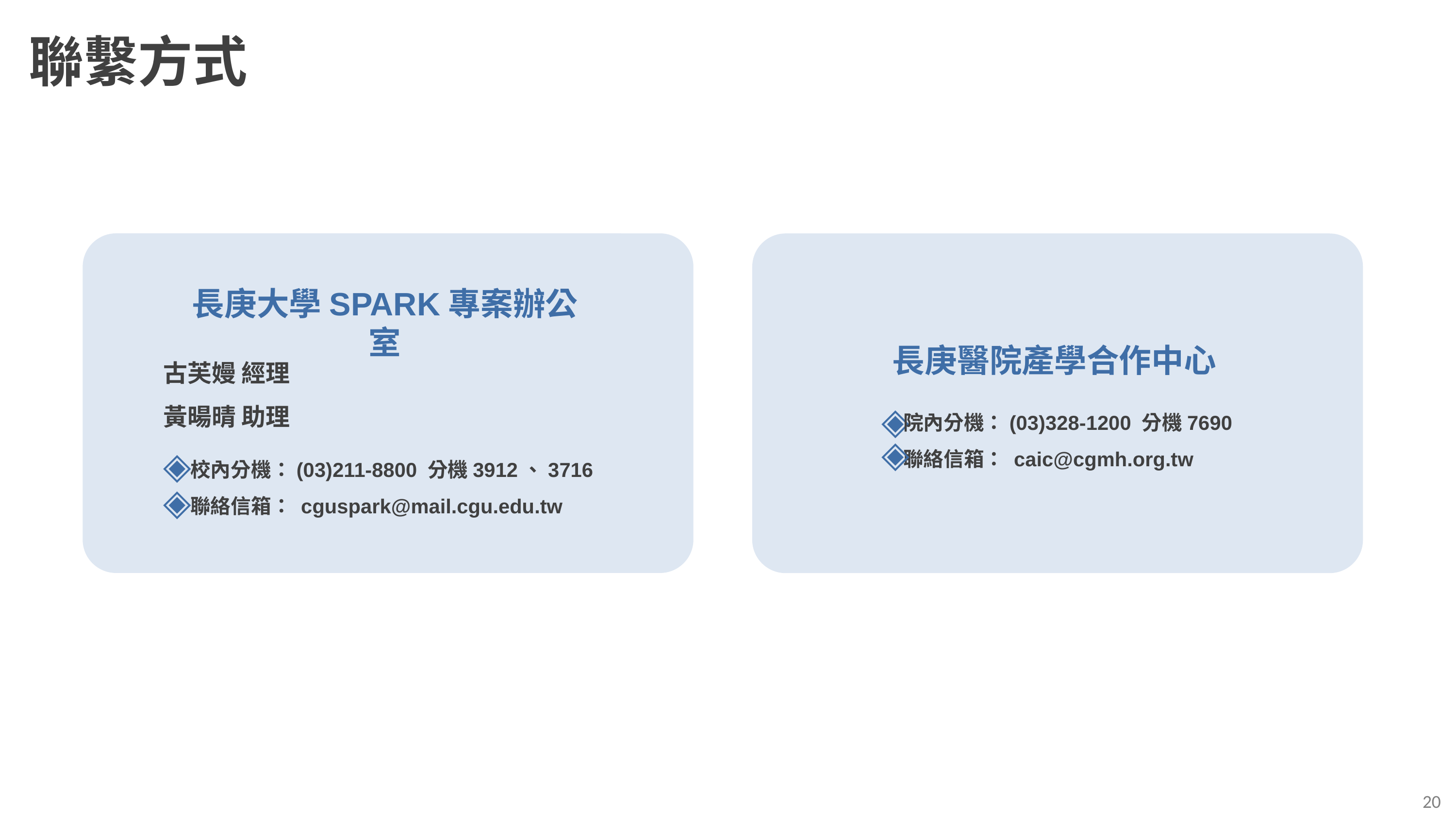

聯繫方式

長庚大學SPARK專案辦公室
古芙嫚 經理
黃暘晴 助理
◈
校內分機：(03)211-8800 分機3912、3716
聯絡信箱： cguspark@mail.cgu.edu.tw
◈
長庚醫院產學合作中心
◈
院內分機：(03)328-1200 分機7690
聯絡信箱： caic@cgmh.org.tw
◈
20